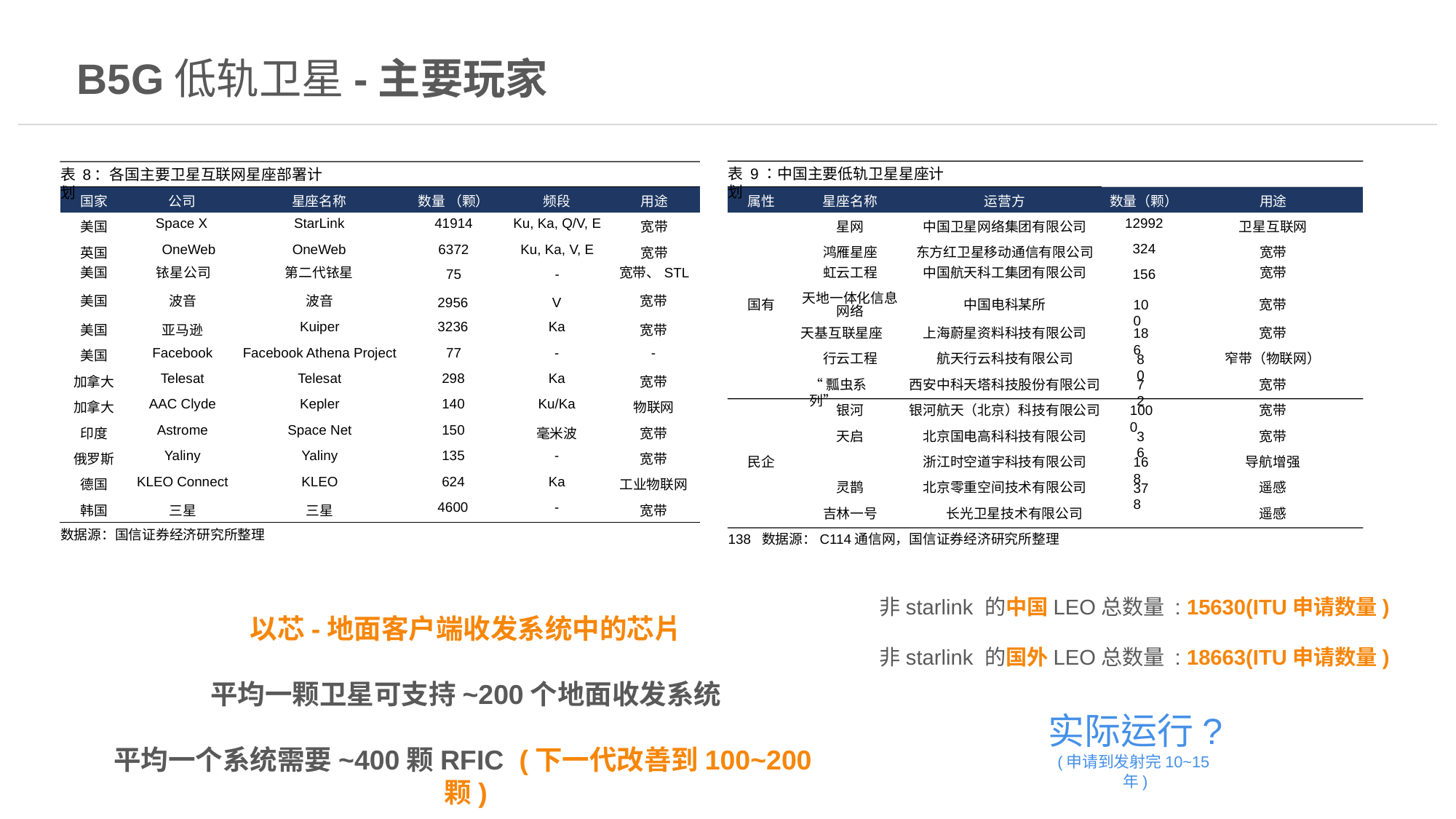

B5G低轨卫星-主要玩家

表 9：中国主要低轨卫星星座计划
表 8：各国主要卫星互联网星座部署计划
| 国家 | 公司 | 星座名称 | 数量 （颗） | 频段 | 用途 |  | 属性 | 星座名称 | 运营方 | 数量（颗） | 用途 |
| --- | --- | --- | --- | --- | --- | --- | --- | --- | --- | --- | --- |
| 美国 | Space X | StarLink | 41914 | Ku, Ka, Q/V, E | 宽带 |  |  | 星网 | 中国卫星网络集团有限公司 | 12992 | 卫星互联网 |
| 英国 | OneWeb | OneWeb | 6372 | Ku, Ka, V, E | 宽带 |  |  | 鸿雁星座 | 东方红卫星移动通信有限公司 | 324 | 宽带 |
| 美国 | 铱星公司 | 第二代铱星 | 75 | - | 宽带、STL |  |  | 虹云工程 | 中国航天科工集团有限公司 | 156 | 宽带 |
天地一体化信息 网络
天基互联星座
国有
中国电科某所
100
宽带
| 美国 | 波音 | 波音 | 2956 | V | 宽带 |
| --- | --- | --- | --- | --- | --- |
| 美国 | 亚马逊 | Kuiper | 3236 | Ka | 宽带 |
| 美国 | Facebook | Facebook Athena Project | 77 | - | - |
| 加拿大 | Telesat | Telesat | 298 | Ka | 宽带 |
| 加拿大 | AAC Clyde | Kepler | 140 | Ku/Ka | 物联网 |
| 印度 | Astrome | Space Net | 150 | 毫米波 | 宽带 |
| 俄罗斯 | Yaliny | Yaliny | 135 | - | 宽带 |
| 德国 | KLEO Connect | KLEO | 624 | Ka | 工业物联网 |
| 韩国 | 三星 | 三星 | 4600 | - | 宽带 |
上海蔚星资料科技有限公司
186
宽带
行云工程
航天行云科技有限公司
80
窄带（物联网）
“瓢虫系列”
西安中科天塔科技股份有限公司
72
宽带

银河
银河航天（北京）科技有限公司
1000
宽带
天启
北京国电高科科技有限公司
36
宽带
民企
浙江时空道宇科技有限公司
168
导航增强
灵鹊
北京零重空间技术有限公司
378
遥感
吉林一号	长光卫星技术有限公司	138  数据源：C114通信网，国信证券经济研究所整理
遥感
数据源：国信证券经济研究所整理

请务必阅读正文之后的免责声明及其项下所有内容
非starlink 的中国LEO总数量 : 15630(ITU申请数量)

非starlink 的国外LEO总数量 : 18663(ITU申请数量)
以芯-地面客户端收发系统中的芯片

平均一颗卫星可支持~200个地面收发系统

平均一个系统需要~400颗RFIC  (下一代改善到100~200颗)
实际运行?
(申请到发射完10~15年)